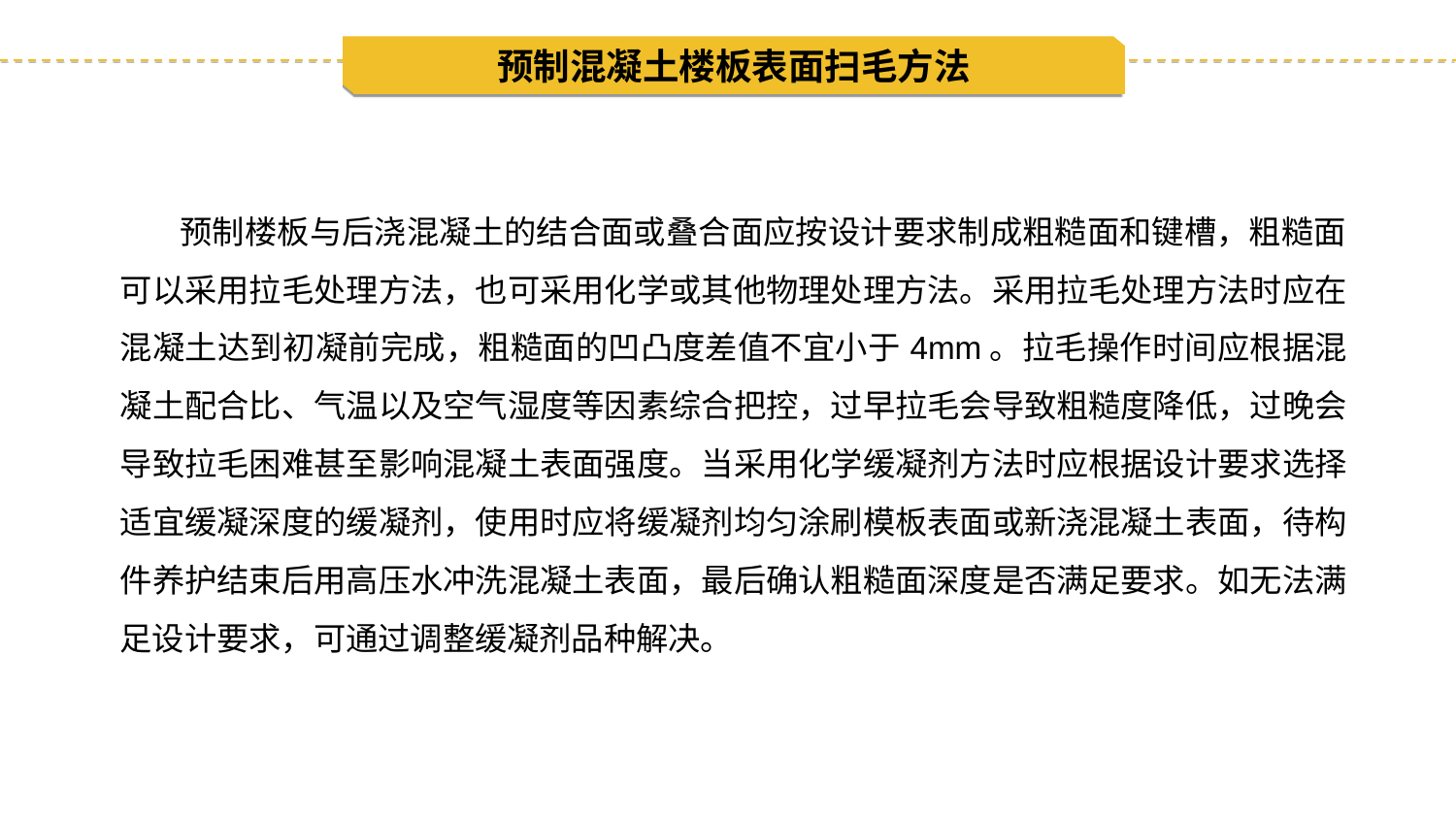

预制混凝土楼板表面扫毛方法
       预制楼板与后浇混凝土的结合面或叠合面应按设计要求制成粗糙面和键槽，粗糙面可以采用拉毛处理方法，也可采用化学或其他物理处理方法。采用拉毛处理方法时应在混凝土达到初凝前完成，粗糙面的凹凸度差值不宜小于4mm。拉毛操作时间应根据混凝土配合比、气温以及空气湿度等因素综合把控，过早拉毛会导致粗糙度降低，过晚会导致拉毛困难甚至影响混凝土表面强度。当采用化学缓凝剂方法时应根据设计要求选择适宜缓凝深度的缓凝剂，使用时应将缓凝剂均匀涂刷模板表面或新浇混凝土表面，待构件养护结束后用高压水冲洗混凝土表面，最后确认粗糙面深度是否满足要求。如无法满足设计要求，可通过调整缓凝剂品种解决。